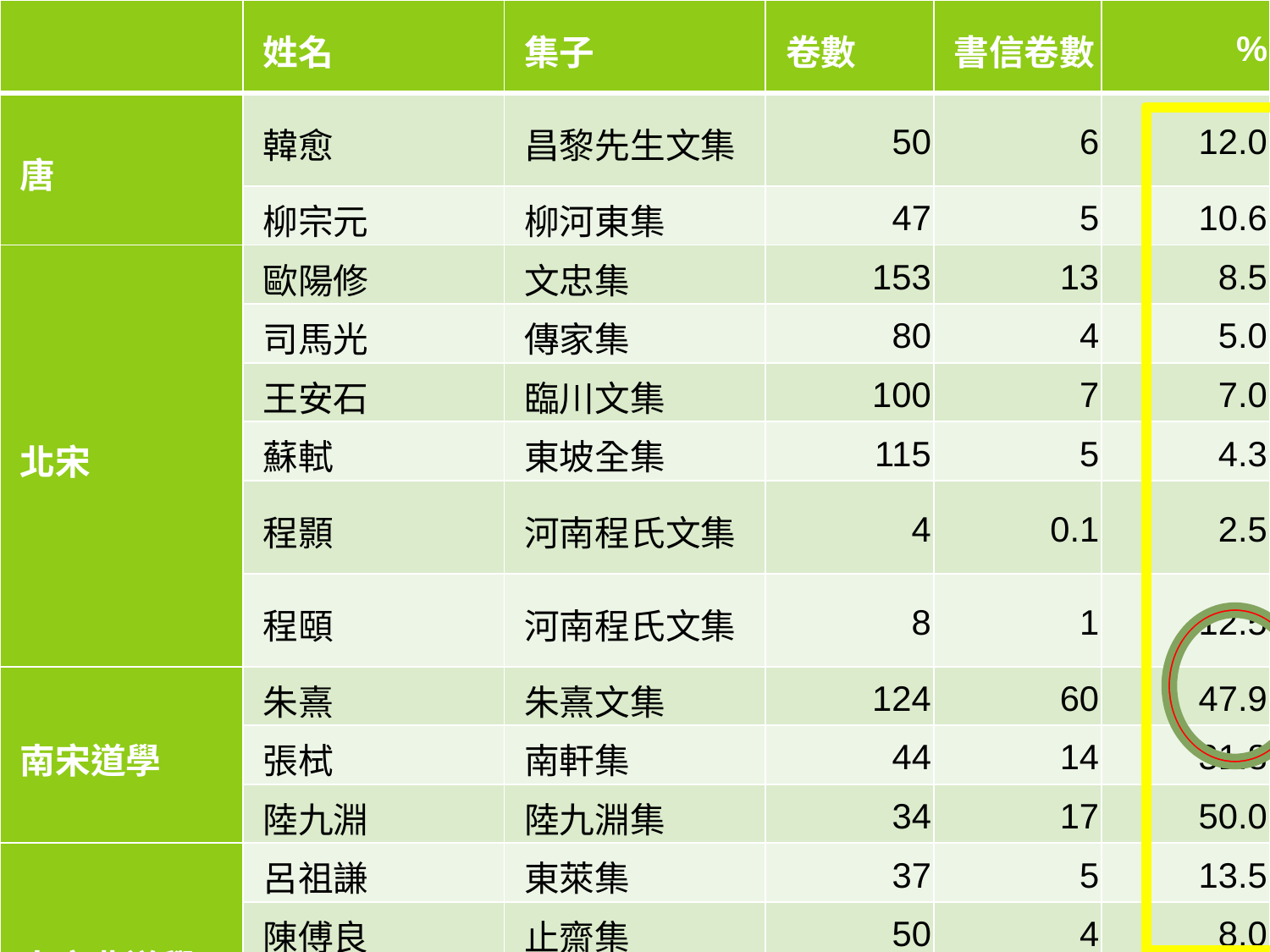

|  | 姓名 | 集子 | 卷數 | 書信卷數 | % |
| --- | --- | --- | --- | --- | --- |
| 唐 | 韓愈 | 昌黎先生文集 | 50 | 6 | 12.0 |
|  | 柳宗元 | 柳河東集 | 47 | 5 | 10.6 |
| 北宋 | 歐陽修 | 文忠集 | 153 | 13 | 8.5 |
|  | 司馬光 | 傳家集 | 80 | 4 | 5.0 |
|  | 王安石 | 臨川文集 | 100 | 7 | 7.0 |
|  | 蘇軾 | 東坡全集 | 115 | 5 | 4.3 |
|  | 程顥 | 河南程氏文集 | 4 | 0.1 | 2.5 |
|  | 程頤 | 河南程氏文集 | 8 | 1 | 12.5 |
| 南宋道學 | 朱熹 | 朱熹文集 | 124 | 60 | 47.9 |
|  | 張栻 | 南軒集 | 44 | 14 | 31.8 |
|  | 陸九淵 | 陸九淵集 | 34 | 17 | 50.0 |
| 南宋非道學 | 呂祖謙 | 東萊集 | 37 | 5 | 13.5 |
|  | 陳傅良 | 止齋集 | 50 | 4 | 8.0 |
|  | 陳亮 | 龍川集 | 38 | 3 | 7.9 |
|  | 葉適 | 水心集 | 29 | 1 | 3.4 |